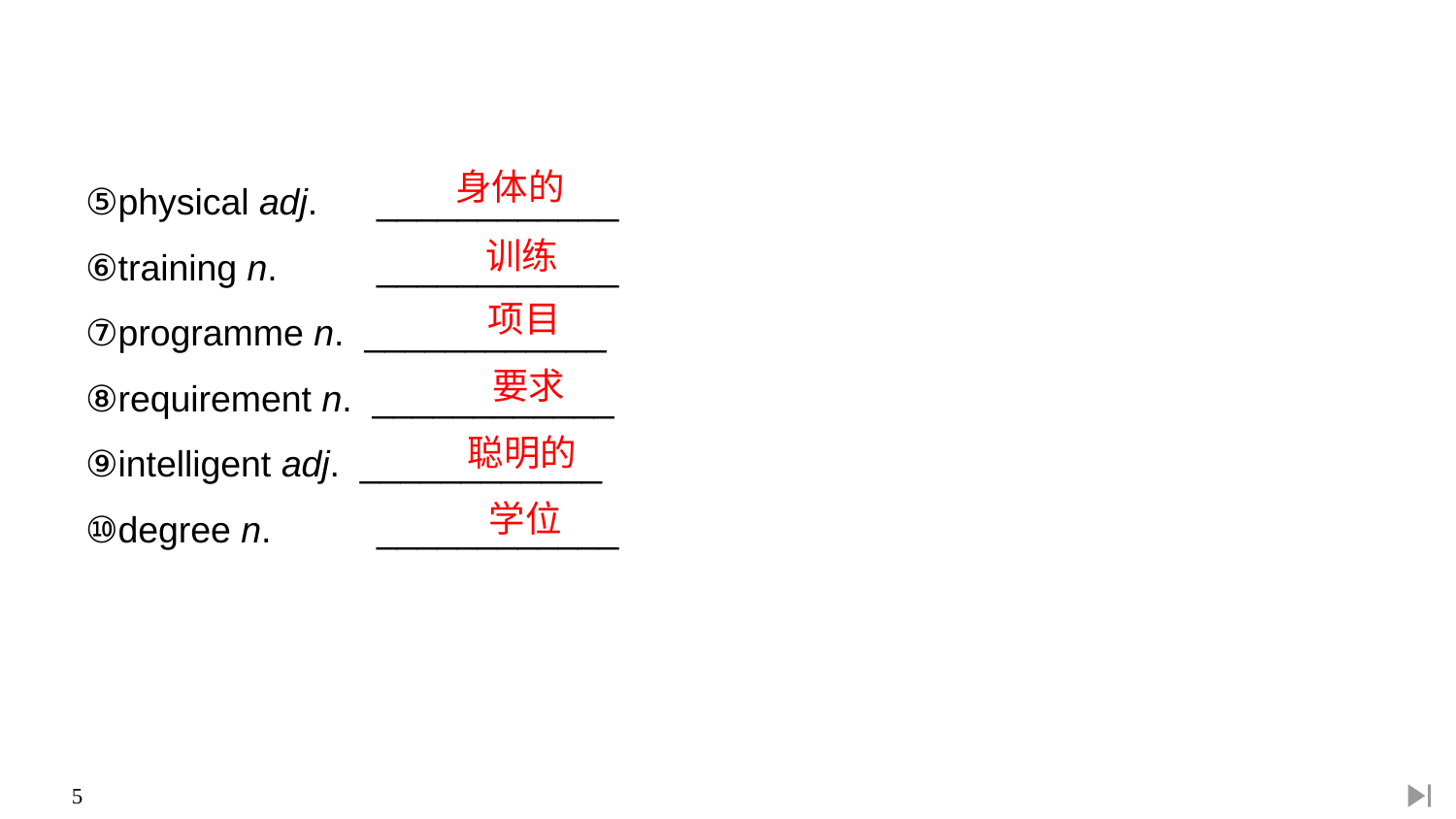

⑤physical adj.  	____________
⑥training n.  	____________
⑦programme n.  ____________
⑧requirement n.  ____________
⑨intelligent adj.  ____________
⑩degree n.  	____________
身体的
训练
项目
要求
聪明的
学位